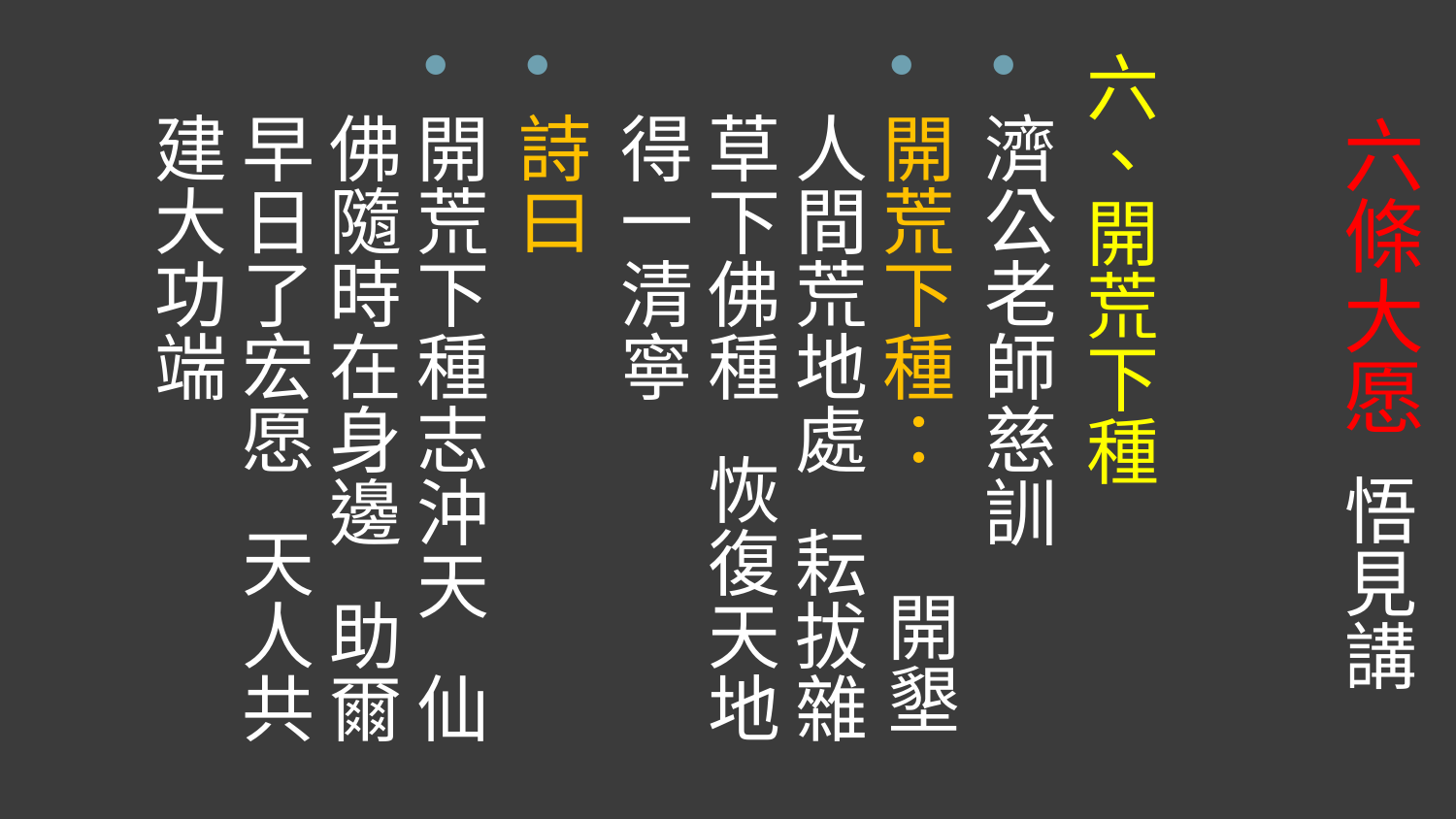

# 六條大愿  悟見講
六、開荒下種
濟公老師慈訓
開荒下種：       開墾人間荒地處   耘拔雜草下佛種   恢復天地得一清寧
詩曰
開荒下種志沖天   仙佛隨時在身邊   助爾早日了宏愿   天人共建大功端